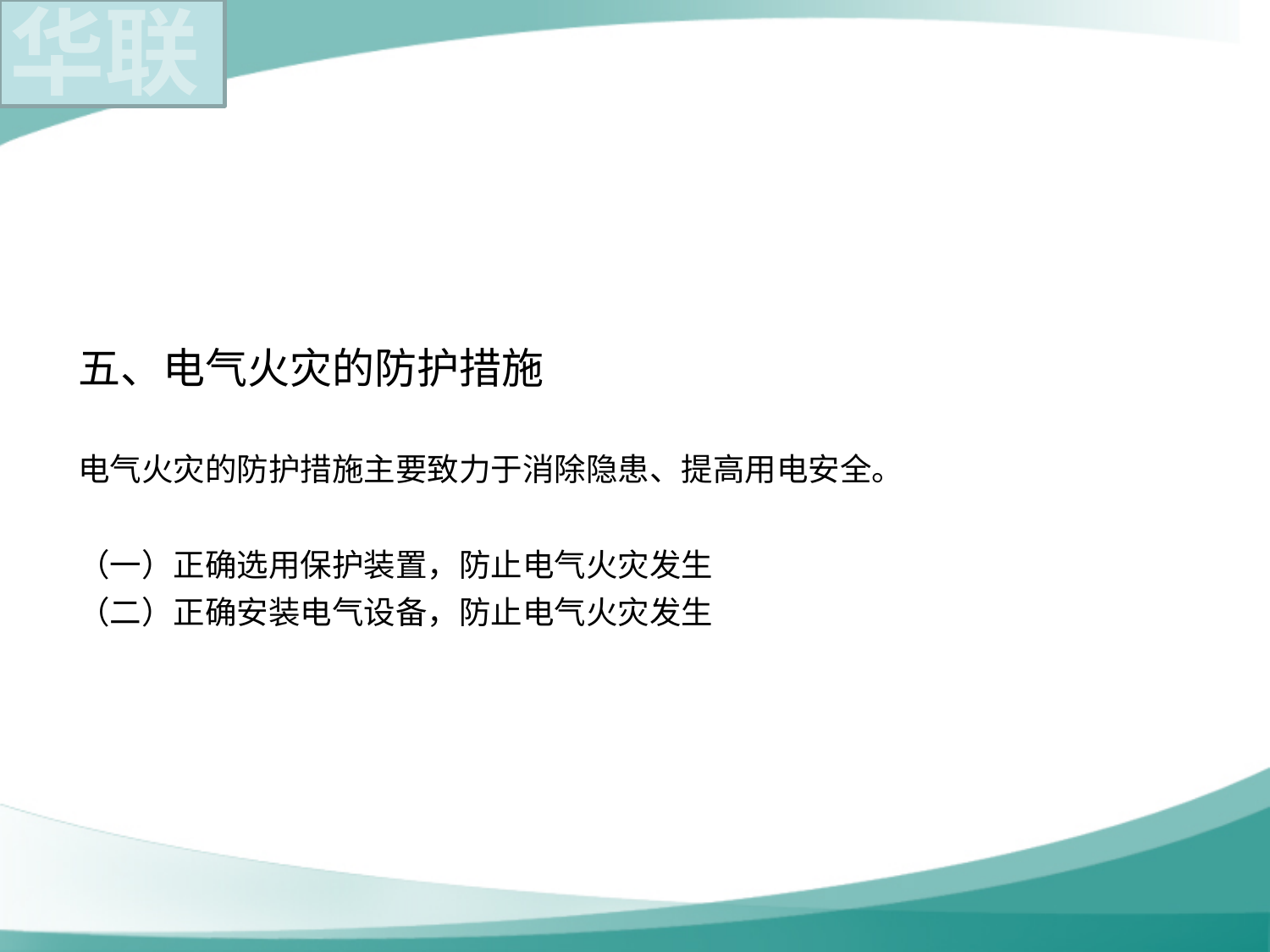

五、电气火灾的防护措施
电气火灾的防护措施主要致力于消除隐患、提高用电安全。

（一）正确选用保护装置，防止电气火灾发生
（二）正确安装电气设备，防止电气火灾发生